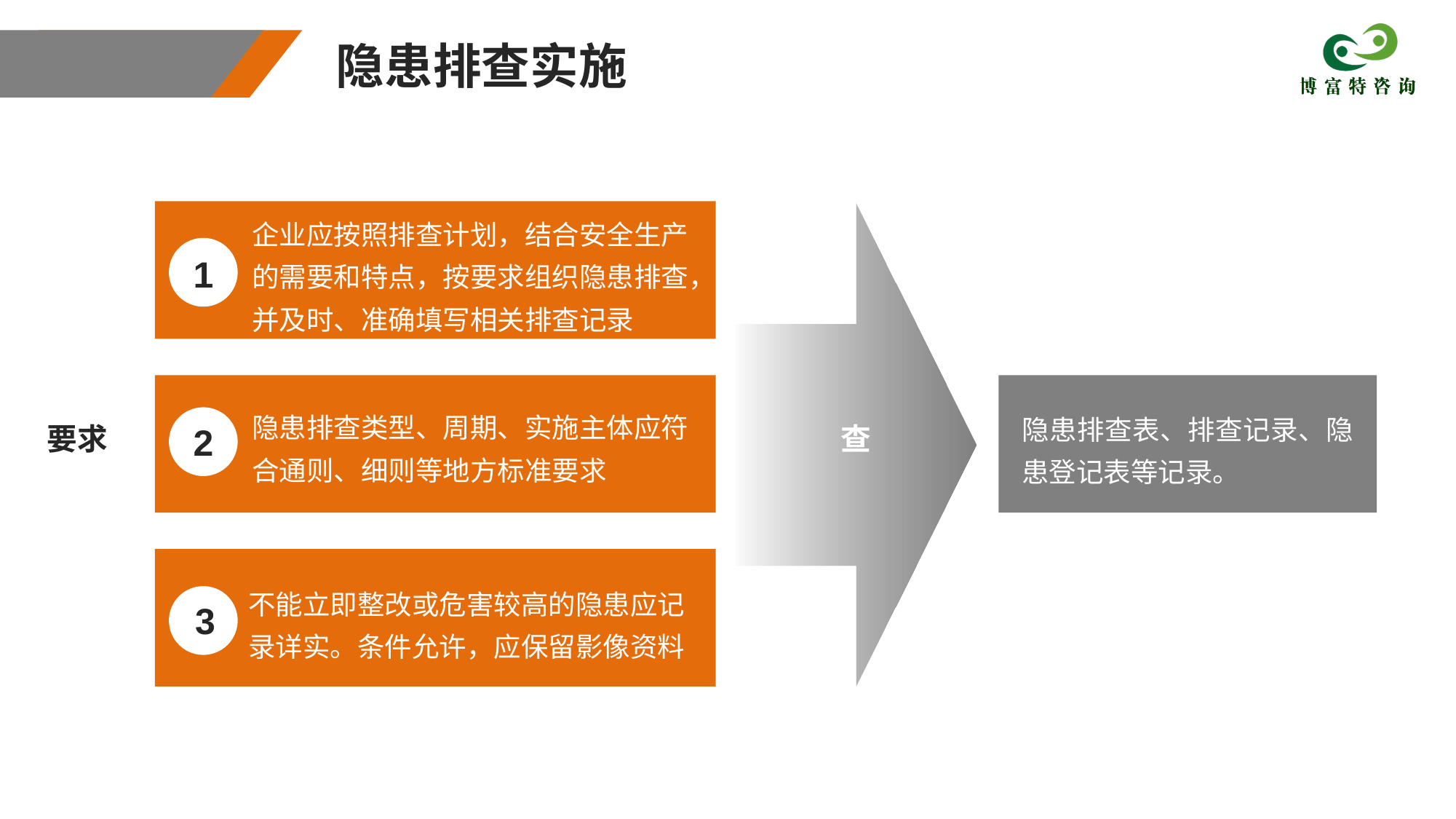

隐患排查实施

企业应按照排查计划，结合安全生产的需要和特点，按要求组织隐患排查，并及时、准确填写相关排查记录

1

隐患排查类型、周期、实施主体应符合通则、细则等地方标准要求
隐患排查表、排查记录、隐患登记表等记录。

要求
2
查

不能立即整改或危害较高的隐患应记录详实。条件允许，应保留影像资料

3